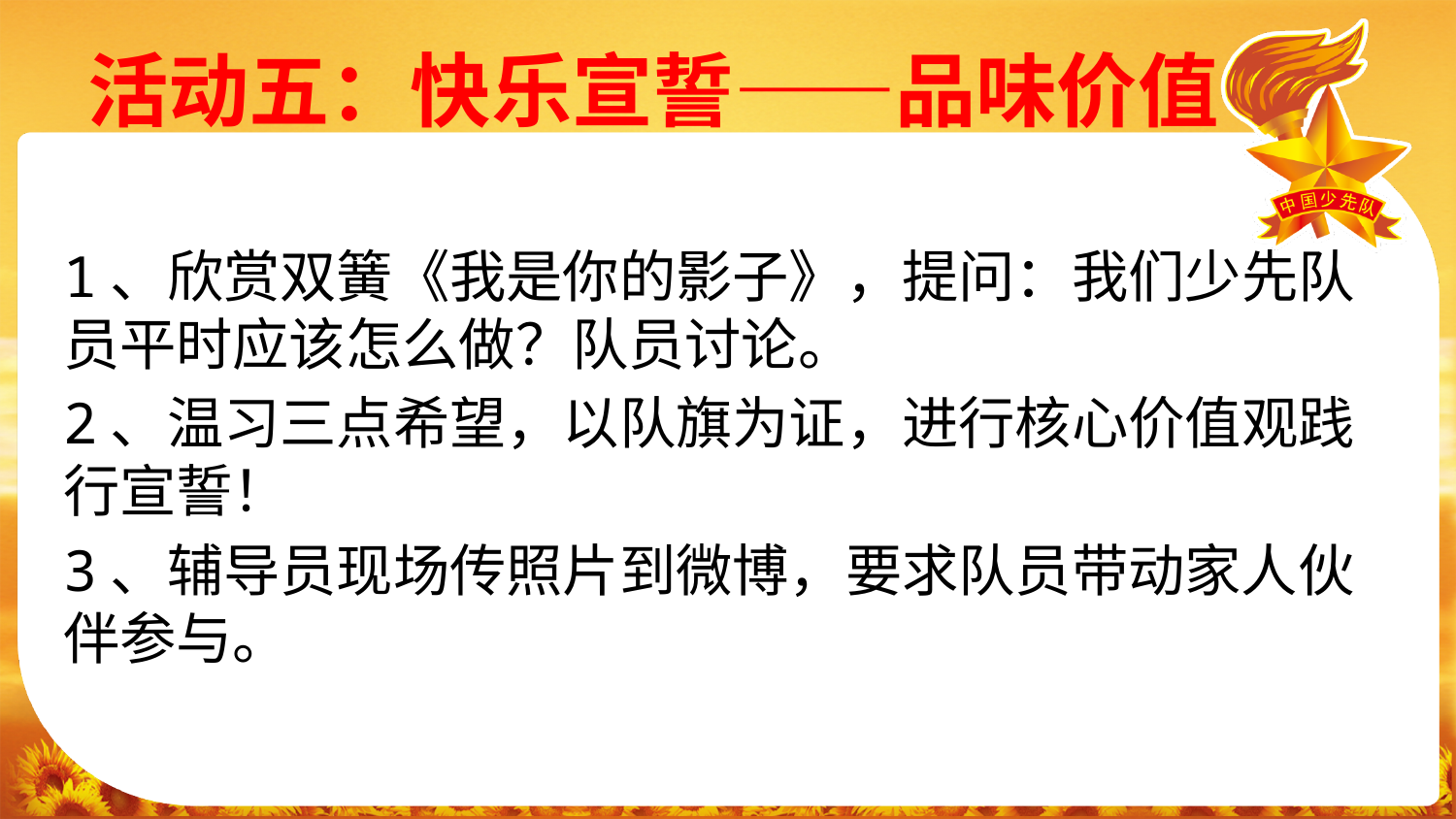

# 活动五：快乐宣誓——品味价值
1、欣赏双簧《我是你的影子》，提问：我们少先队员平时应该怎么做？队员讨论。
2、温习三点希望，以队旗为证，进行核心价值观践行宣誓！
3、辅导员现场传照片到微博，要求队员带动家人伙伴参与。